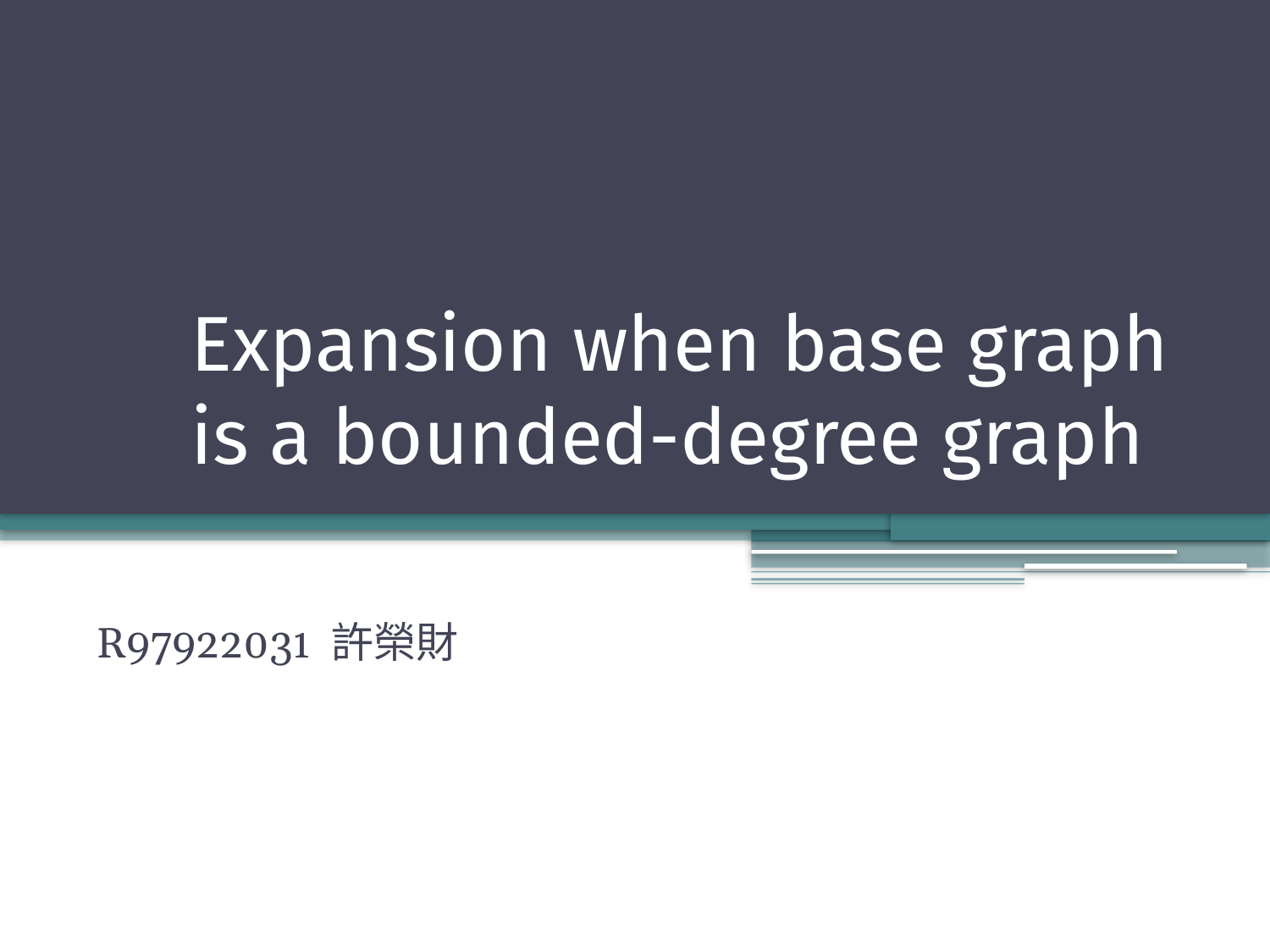

# Expansion when base graph is a bounded-degree graph
R97922031 許榮財